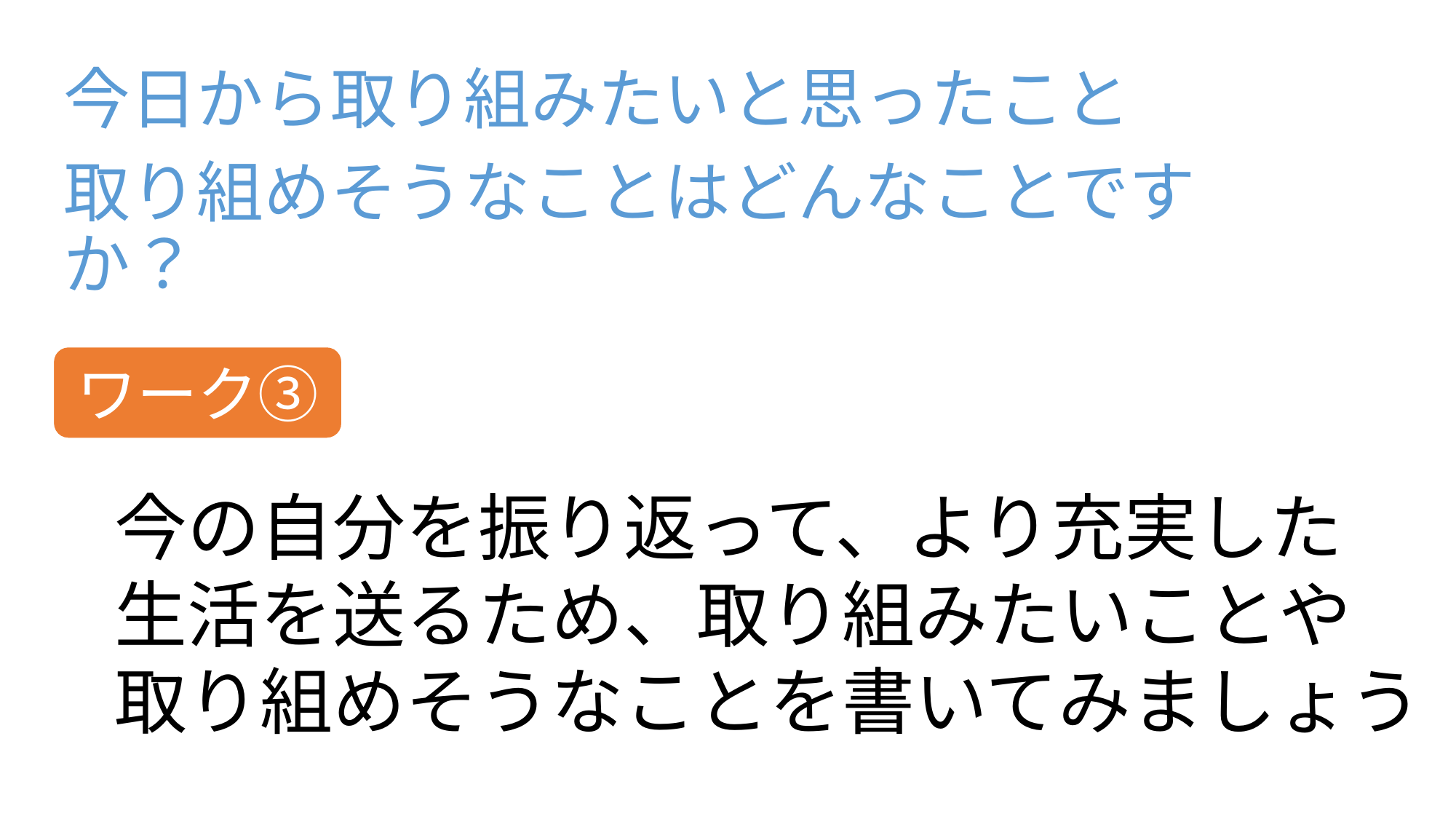

# 今日から取り組みたいと思ったこと
取り組めそうなことはどんなことですか？
ワーク③
今の自分を振り返って、より充実した
生活を送るため、取り組みたいことや
取り組めそうなことを書いてみましょう